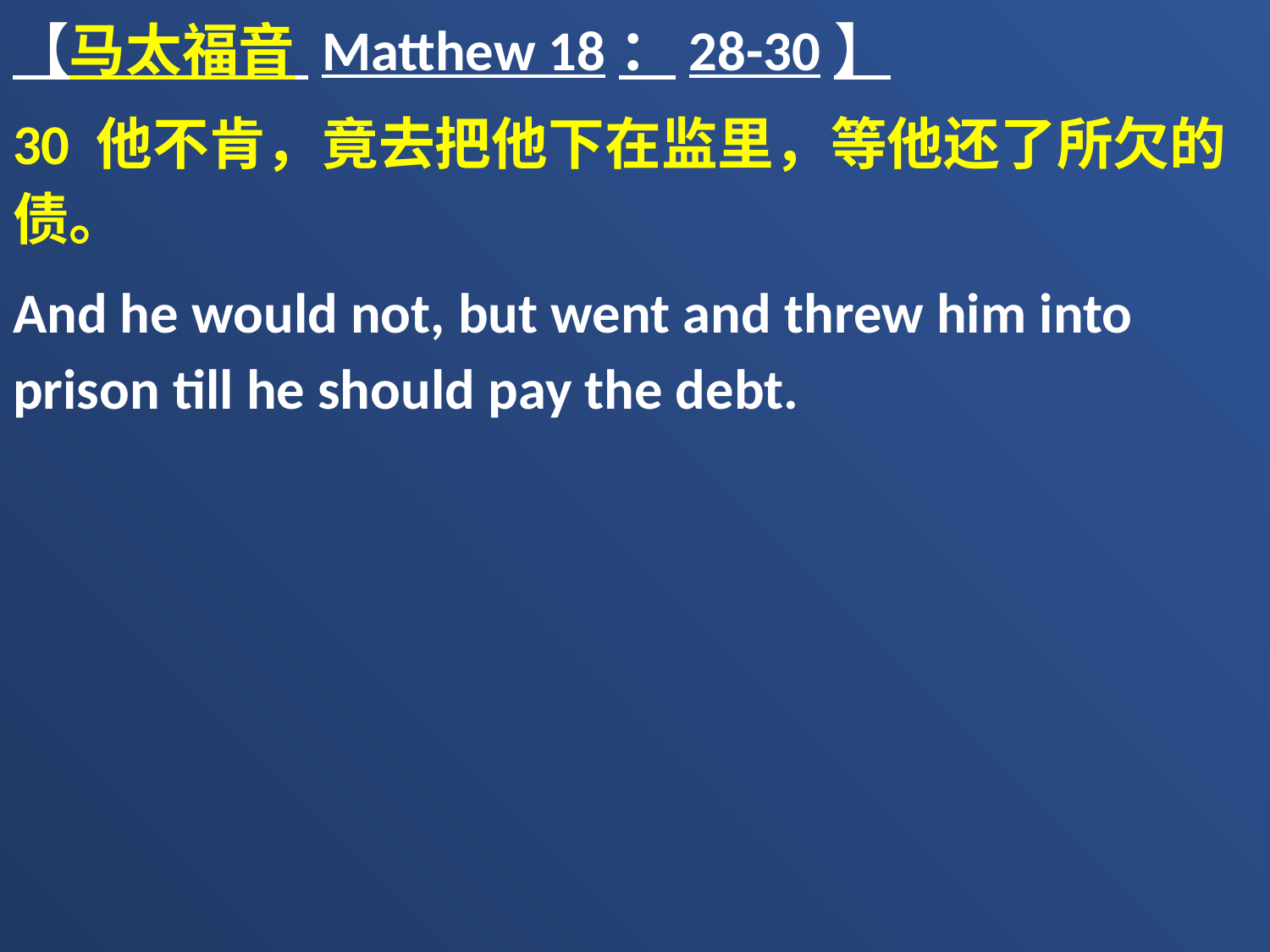

【马太福音 Matthew 18：28-30】
30 他不肯，竟去把他下在监里，等他还了所欠的债。
And he would not, but went and threw him into prison till he should pay the debt.